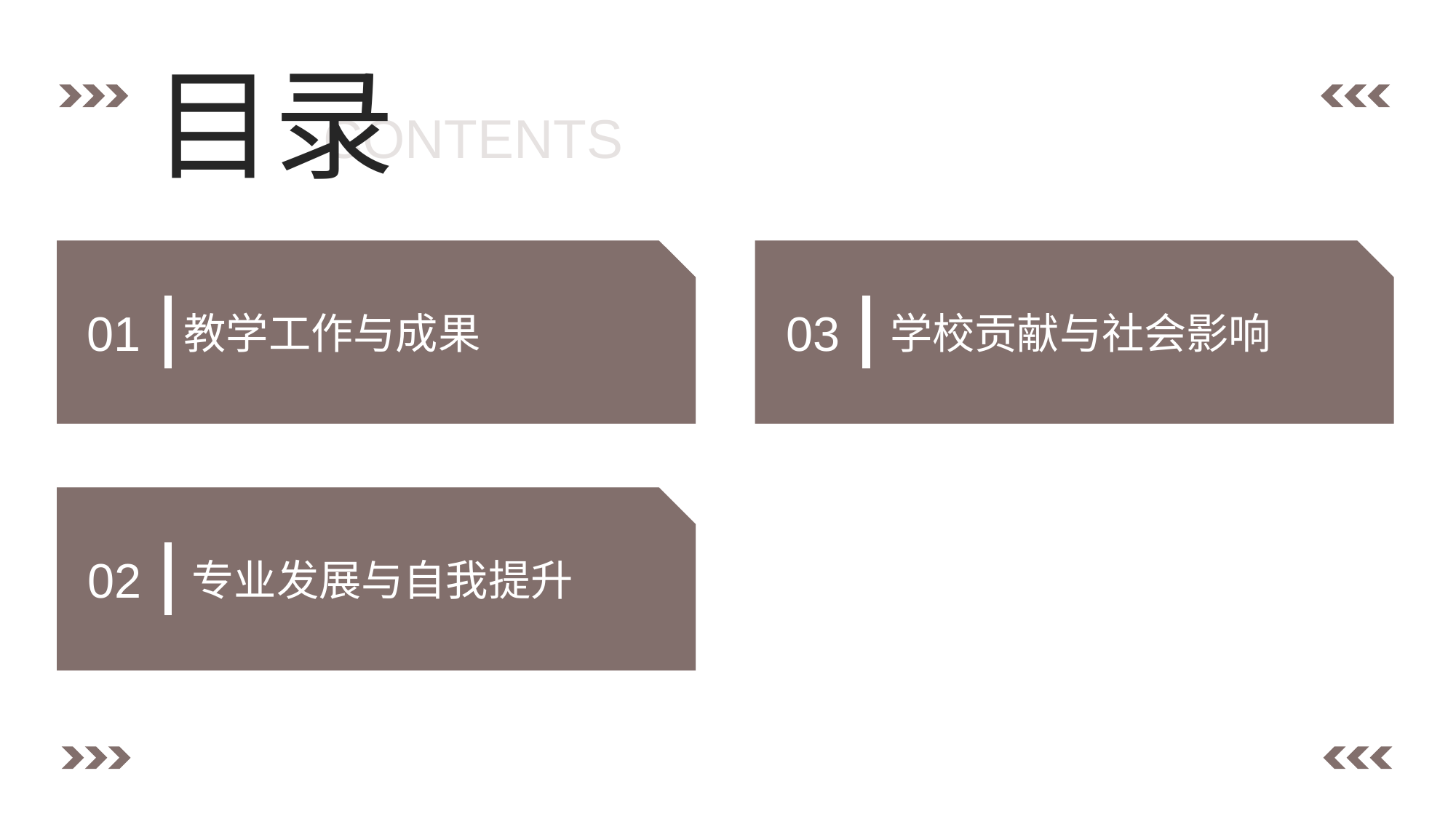

目录

CONTENTS

教学工作与成果
学校贡献与社会影响
01

03

专业发展与自我提升
02